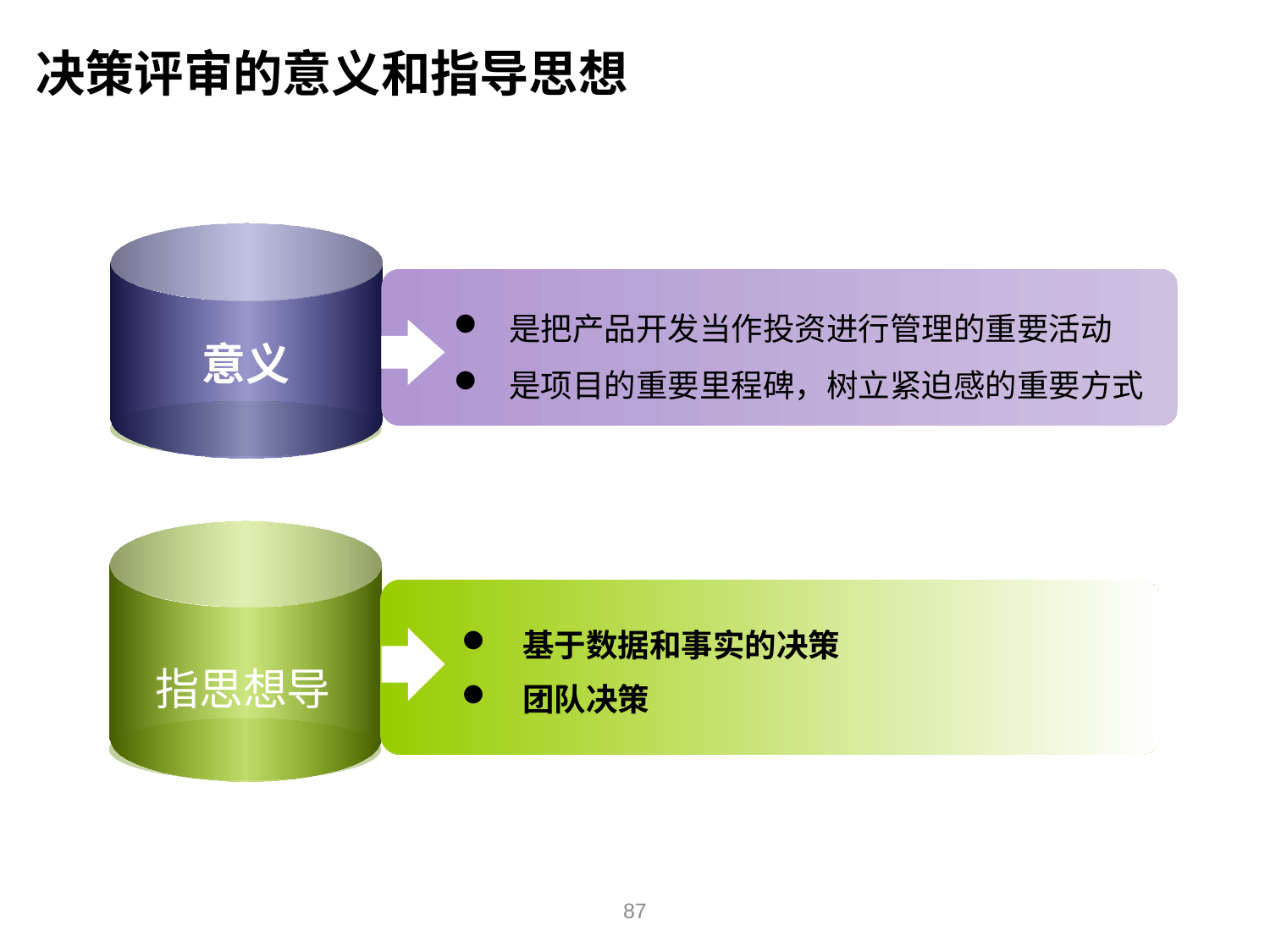

决策评审的意义和指导思想

是把产品开发当作投资进行管理的重要活动
是项目的重要里程碑，树立紧迫感的重要方式

意义

   基于数据和事实的决策
   团队决策

指思想导
87
87